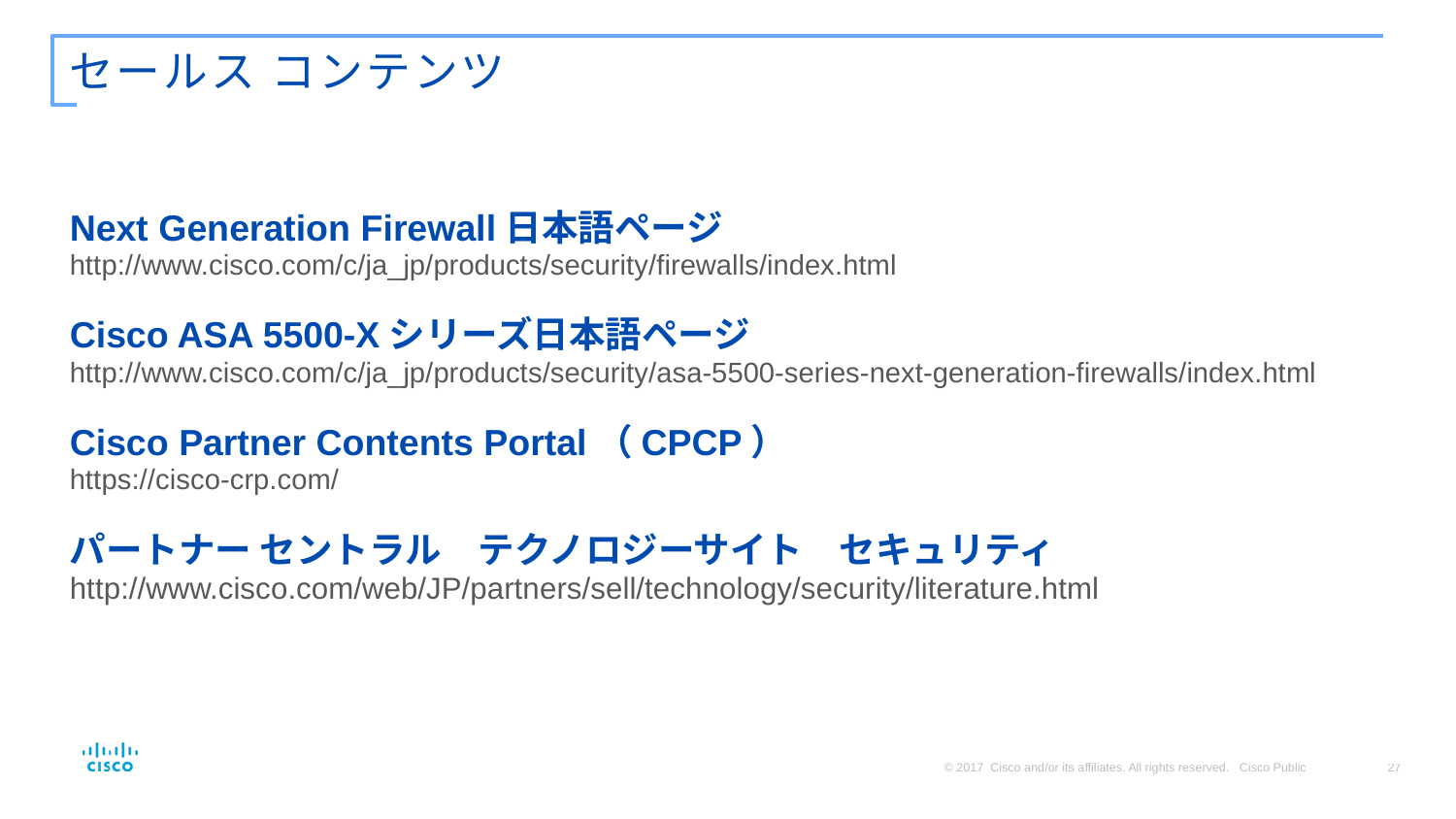

# セールス コンテンツ
Next Generation Firewall日本語ページ
http://www.cisco.com/c/ja_jp/products/security/firewalls/index.html
Cisco ASA 5500-Xシリーズ日本語ページ
http://www.cisco.com/c/ja_jp/products/security/asa-5500-series-next-generation-firewalls/index.html
Cisco Partner Contents Portal（CPCP）
https://cisco-crp.com/
パートナー セントラル　テクノロジーサイト　セキュリティ
http://www.cisco.com/web/JP/partners/sell/technology/security/literature.html